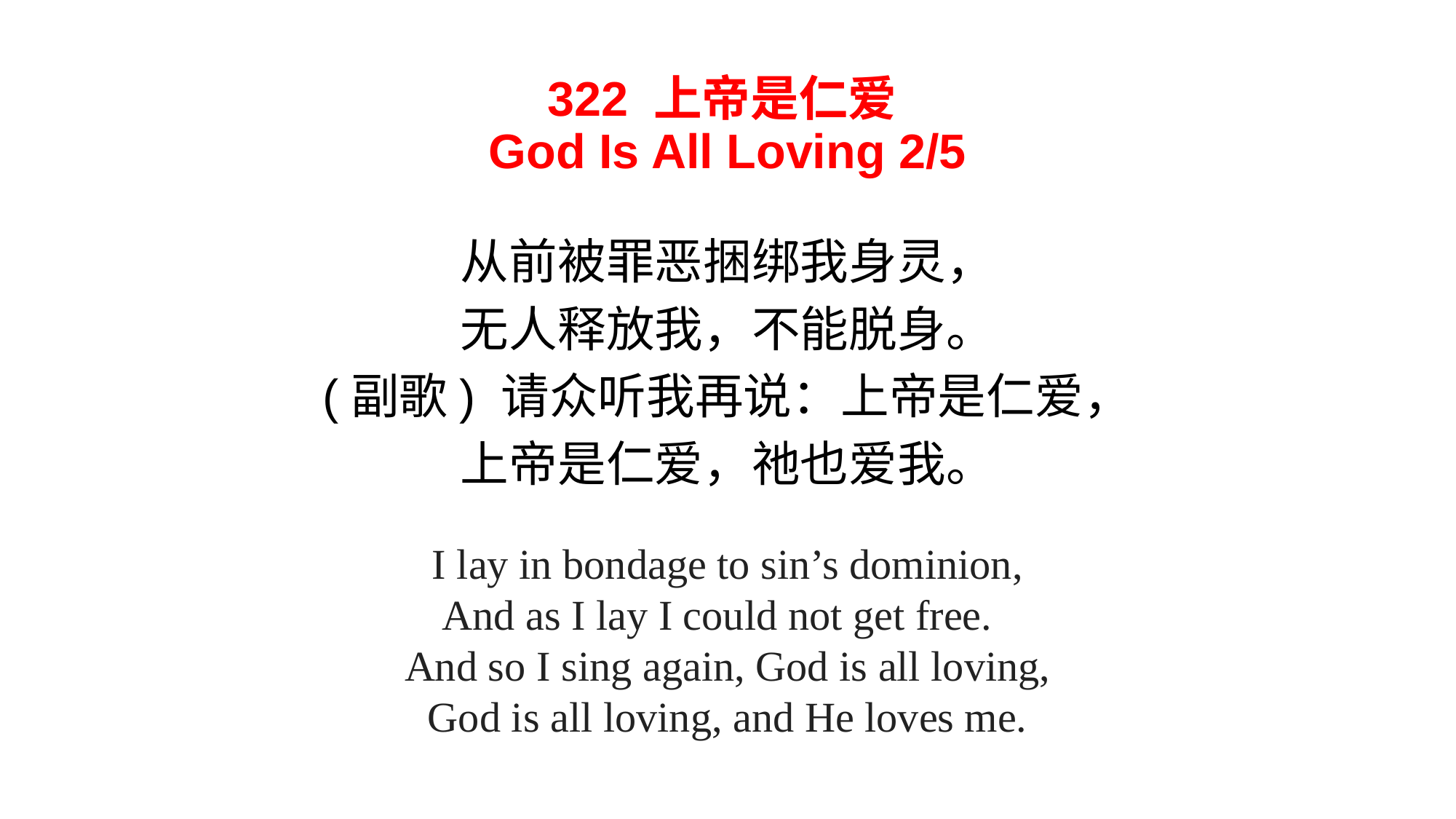

# 322 上帝是仁爱 God Is All Loving 2/5
从前被罪恶捆绑我身灵，
无人释放我，不能脱身。
(副歌) 请众听我再说：上帝是仁爱，
上帝是仁爱，祂也爱我。

I lay in bondage to sin’s dominion,
And as I lay I could not get free.
And so I sing again, God is all loving,
God is all loving, and He loves me.